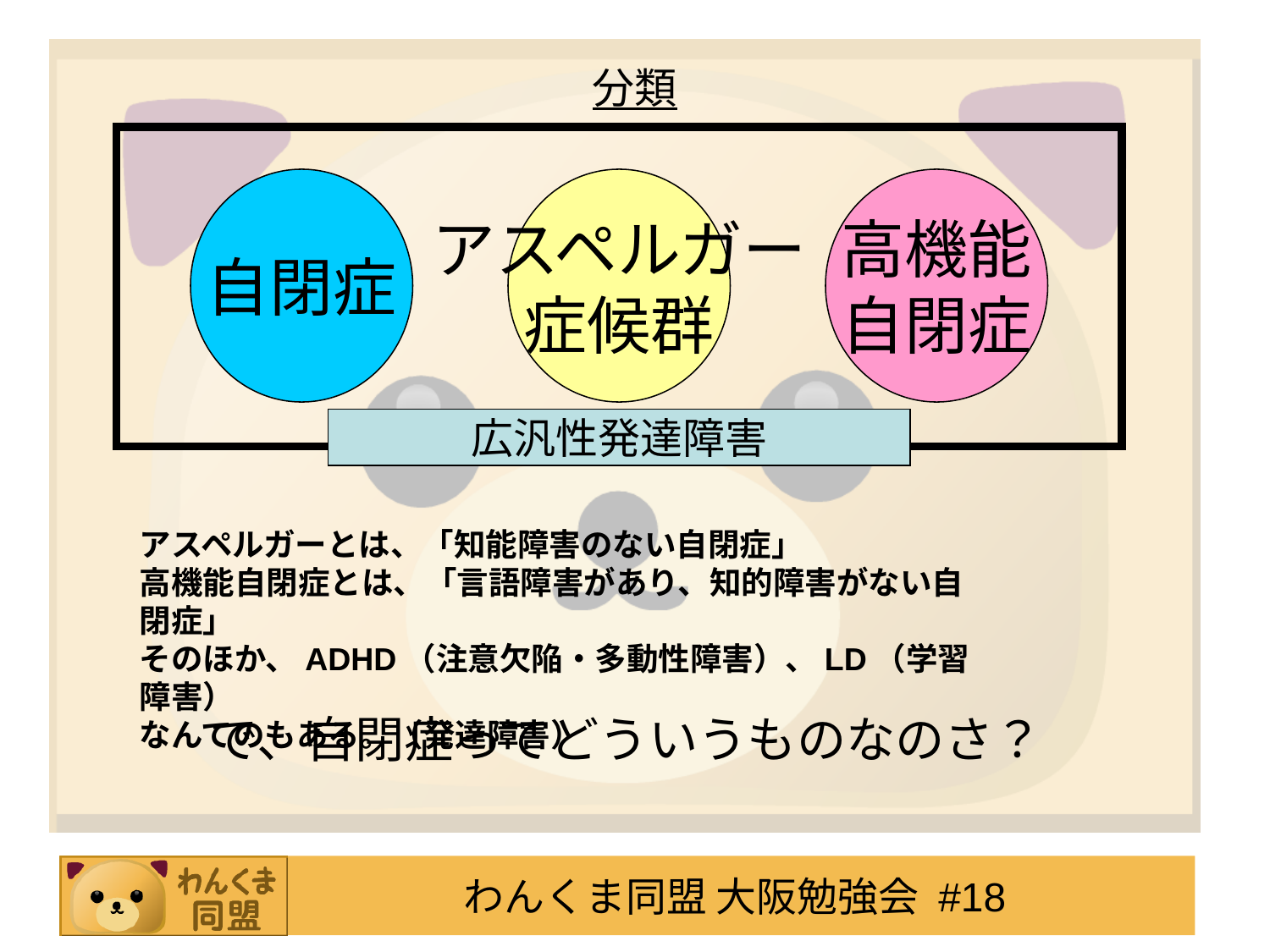

分類

広汎性発達障害
自閉症
アスペルガー
症候群
高機能
自閉症
アスペルガーとは、「知能障害のない自閉症」
高機能自閉症とは、「言語障害があり、知的障害がない自閉症」
そのほか、ADHD（注意欠陥・多動性障害）、LD（学習障害）
なんてのもある。（発達障害）
で、自閉症ってどういうものなのさ？